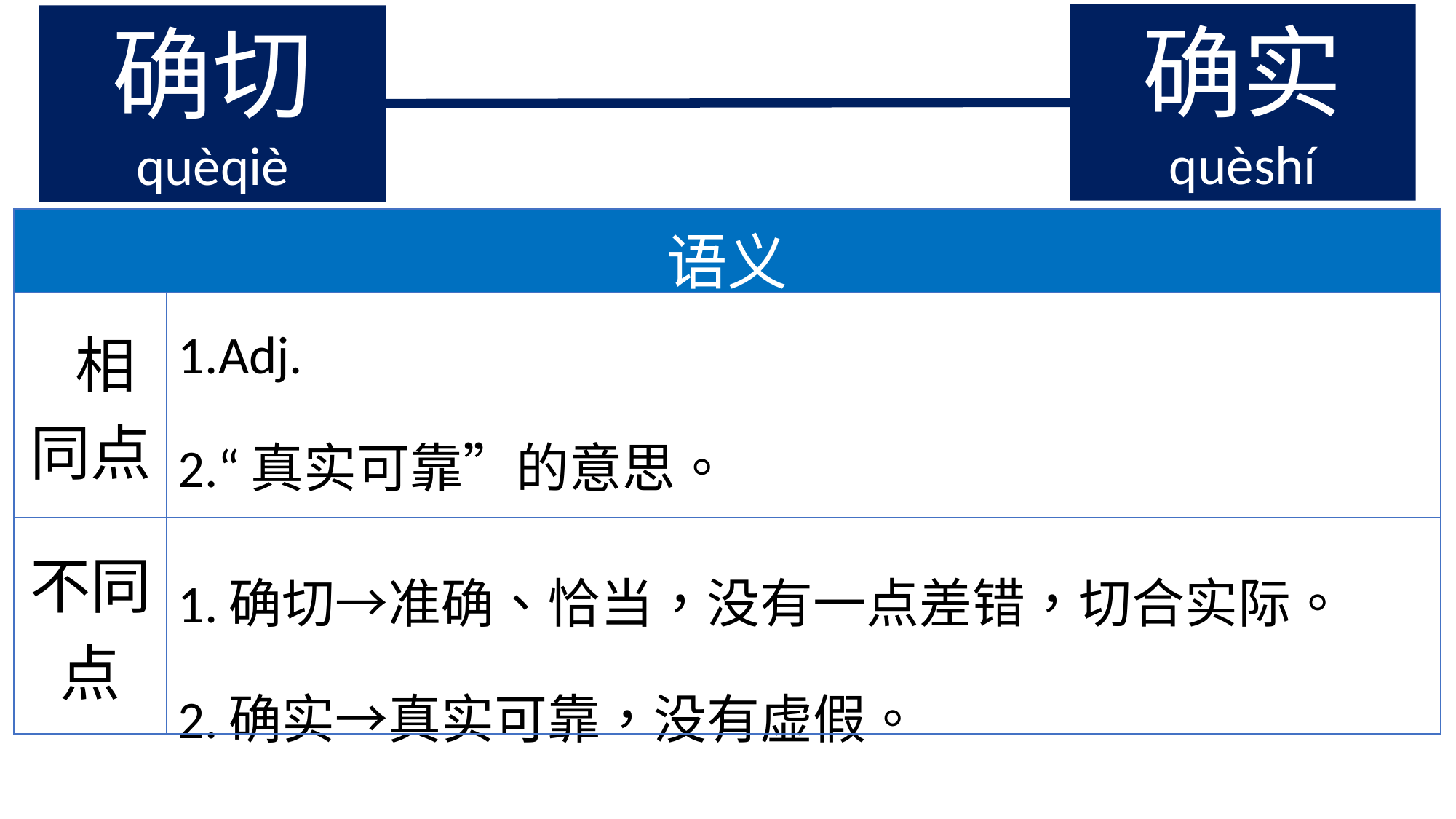

确实
quèshí
确切
quèqiè
| 语义 |  |
| --- | --- |
| 相同点 | 1.Adj. 2.“真实可靠”的意思。 |
| 不同点 | 1.确切→准确、恰当，没有一点差错，切合实际。 2.确实→真实可靠，没有虚假。 |